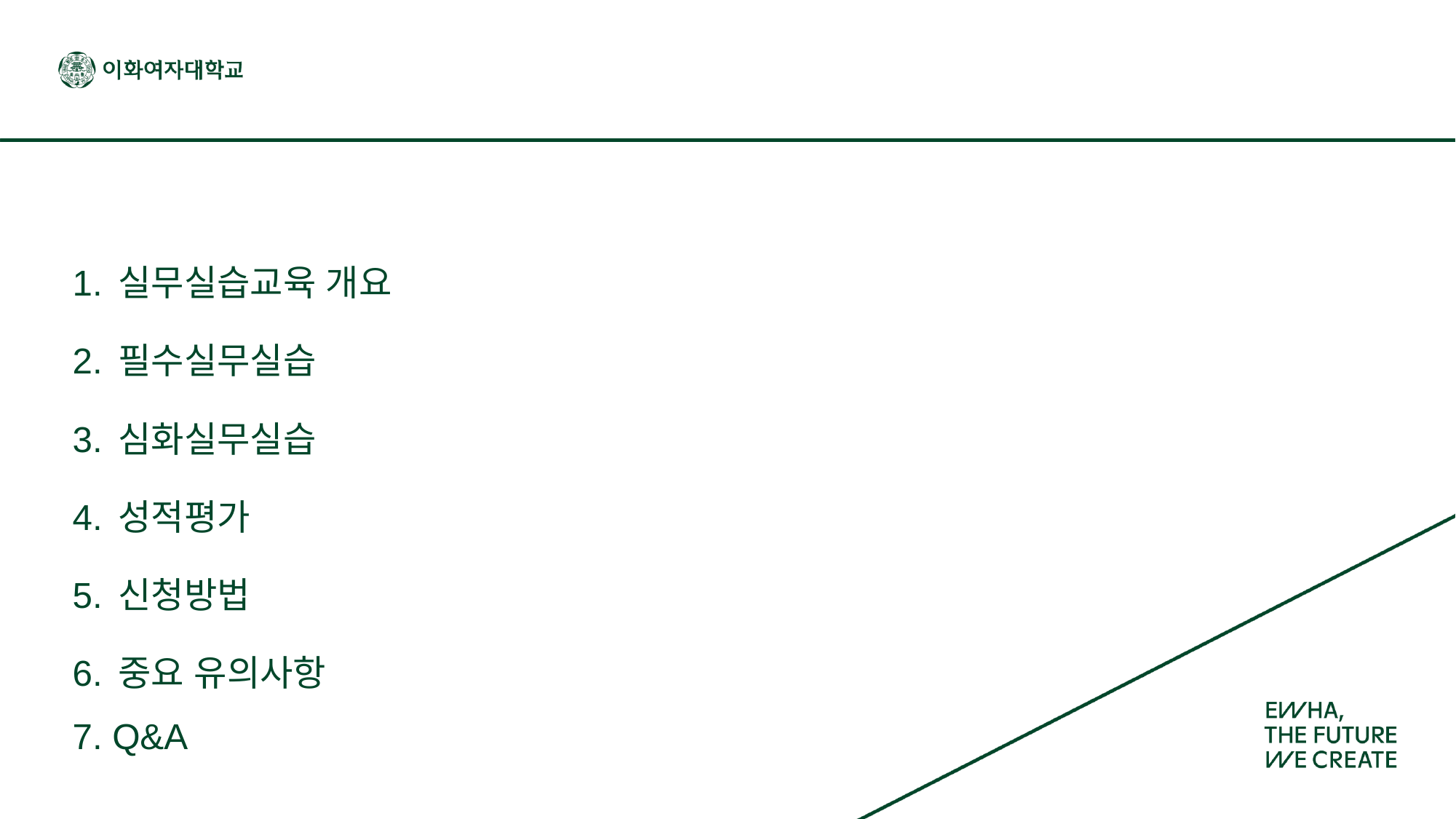

# 1. 실무실습교육 개요 2. 필수실무실습 3. 심화실무실습 4. 성적평가 5. 신청방법 6. 중요 유의사항 7. Q&A